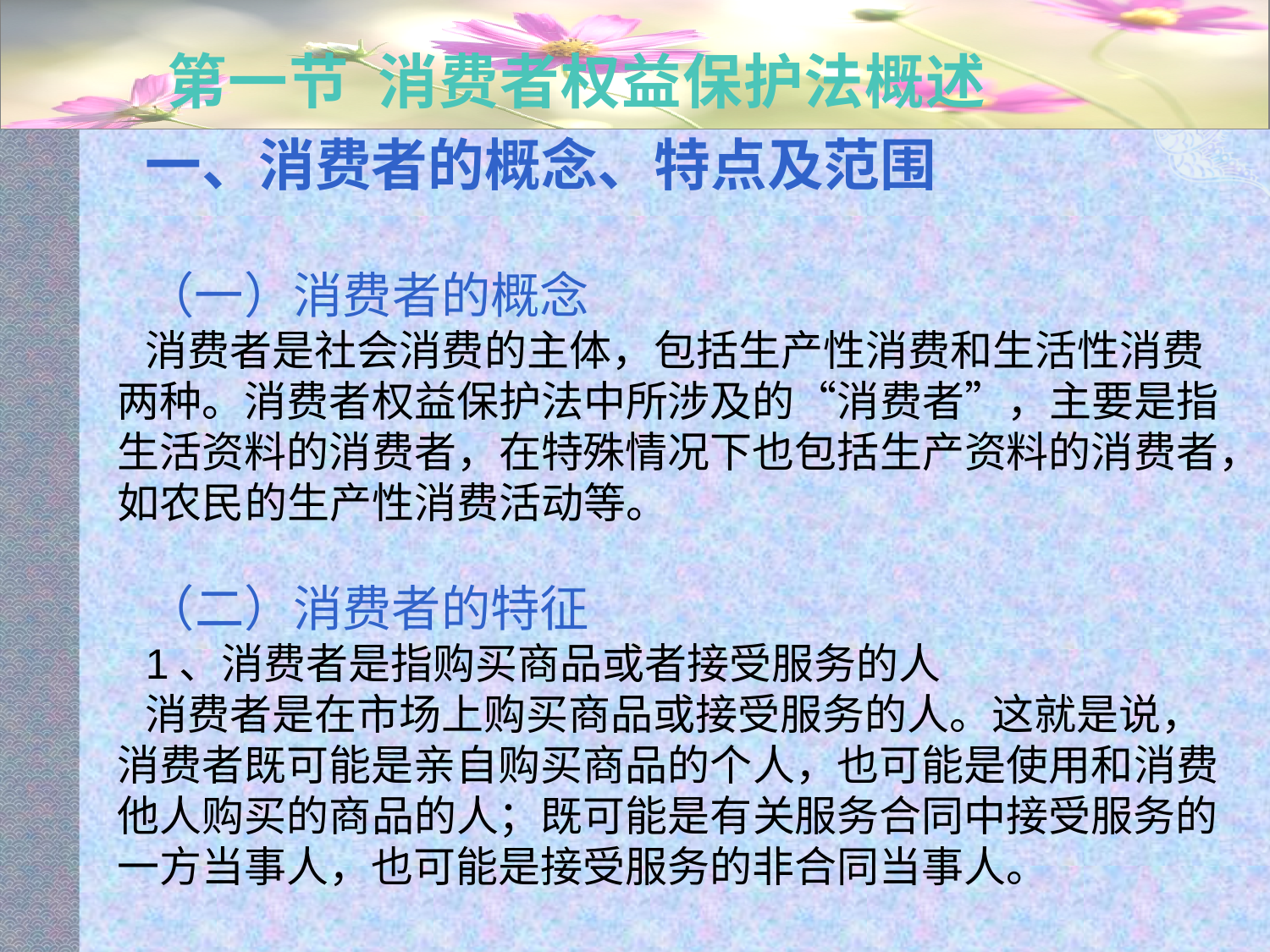

# 第一节  消费者权益保护法概述
一、消费者的概念、特点及范围

（一）消费者的概念
消费者是社会消费的主体，包括生产性消费和生活性消费两种。消费者权益保护法中所涉及的“消费者”，主要是指生活资料的消费者，在特殊情况下也包括生产资料的消费者，如农民的生产性消费活动等。

（二）消费者的特征
1、消费者是指购买商品或者接受服务的人
消费者是在市场上购买商品或接受服务的人。这就是说，消费者既可能是亲自购买商品的个人，也可能是使用和消费他人购买的商品的人；既可能是有关服务合同中接受服务的一方当事人，也可能是接受服务的非合同当事人。